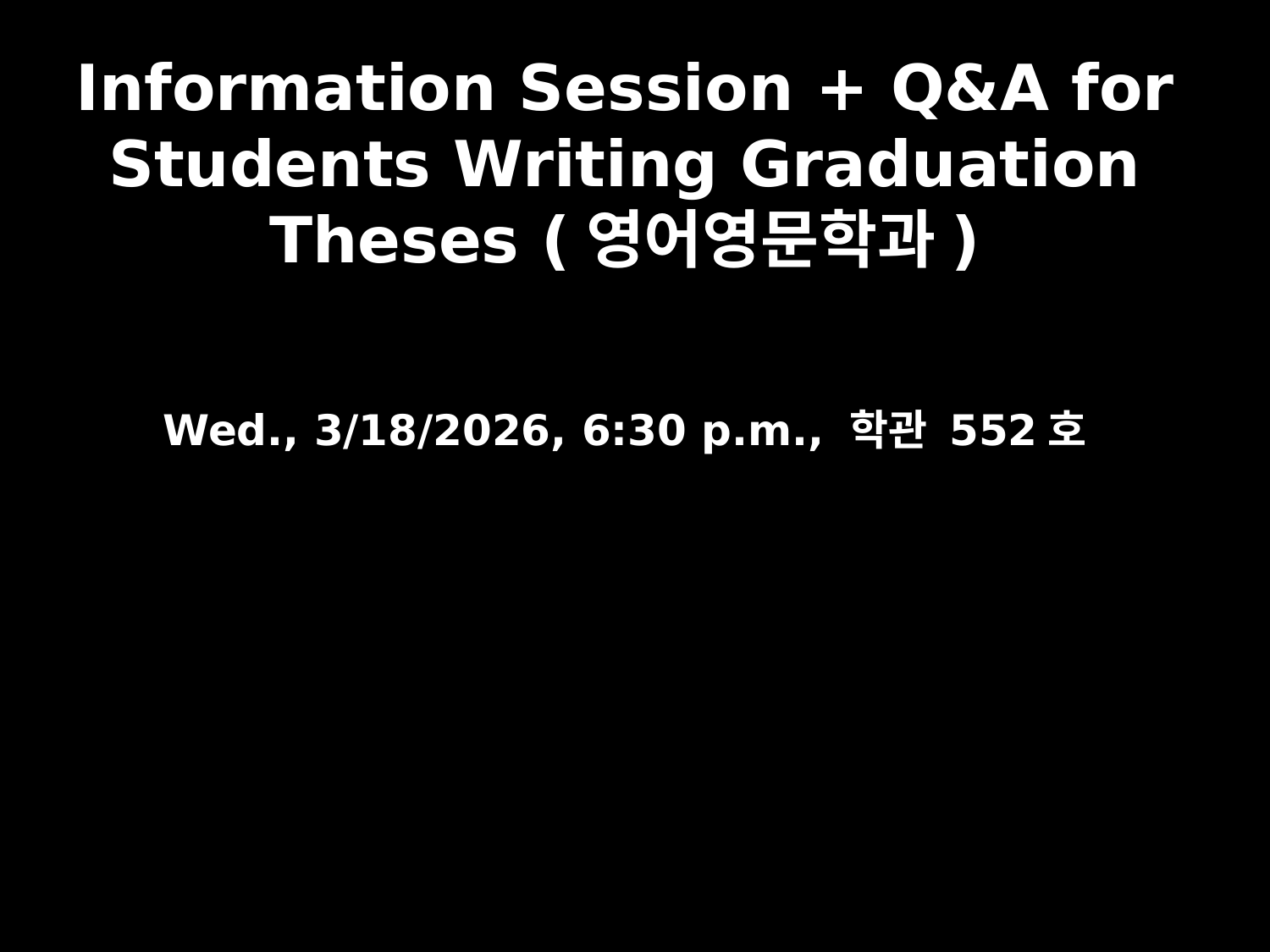

Information Session + Q&A for Students Writing Graduation Theses (영어영문학과)

Wed., 3/18/2026, 6:30 p.m., 학관 552호